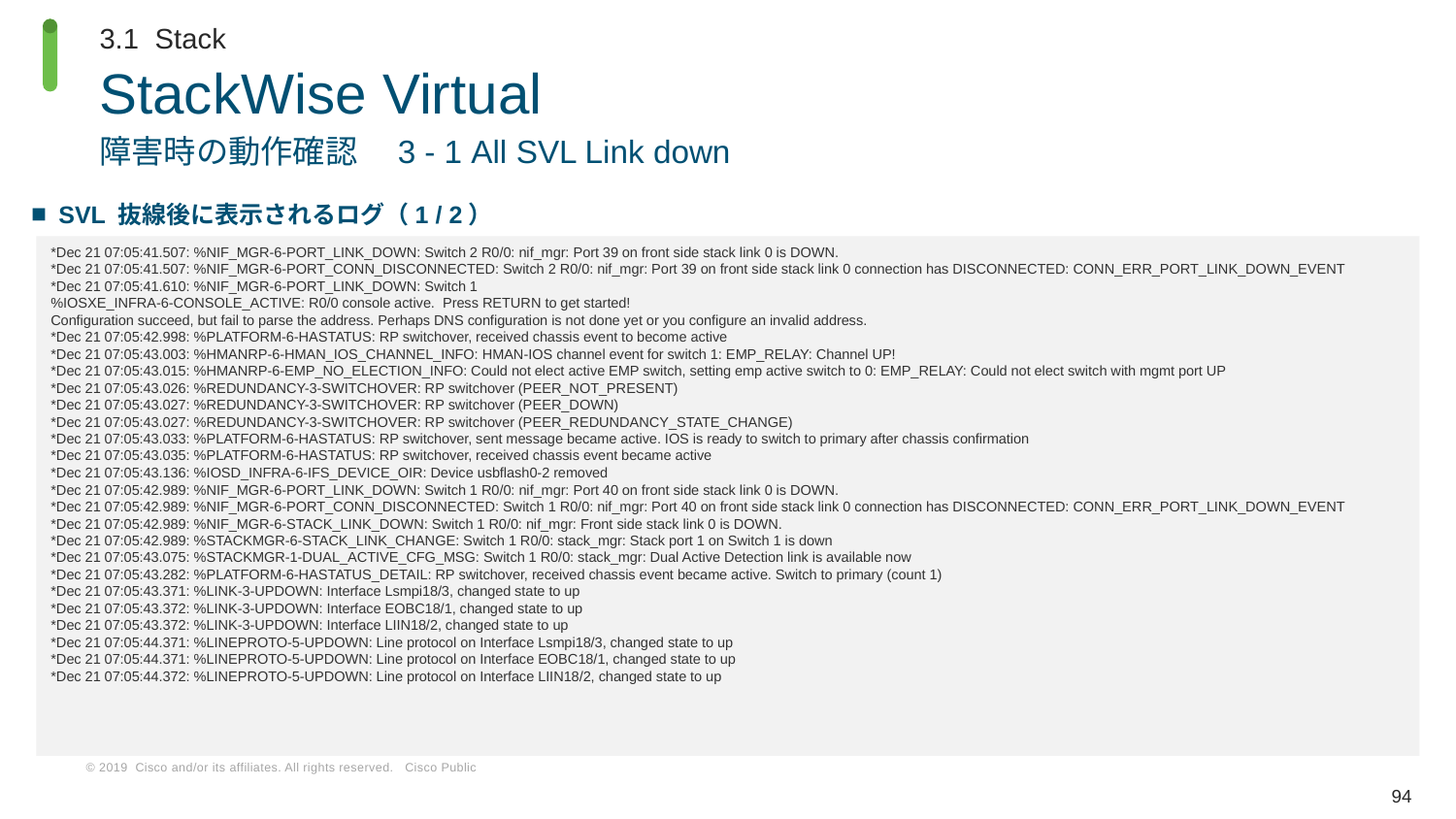

3.1  Stack
# StackWise Virtual
障害時の動作確認　3 - 1 All SVL Link down
SVL 抜線後に表示されるログ（1 / 2）
*Dec 21 07:05:41.507: %NIF_MGR-6-PORT_LINK_DOWN: Switch 2 R0/0: nif_mgr: Port 39 on front side stack link 0 is DOWN.
*Dec 21 07:05:41.507: %NIF_MGR-6-PORT_CONN_DISCONNECTED: Switch 2 R0/0: nif_mgr: Port 39 on front side stack link 0 connection has DISCONNECTED: CONN_ERR_PORT_LINK_DOWN_EVENT
*Dec 21 07:05:41.610: %NIF_MGR-6-PORT_LINK_DOWN: Switch 1
%IOSXE_INFRA-6-CONSOLE_ACTIVE: R0/0 console active.  Press RETURN to get started!
Configuration succeed, but fail to parse the address. Perhaps DNS configuration is not done yet or you configure an invalid address.
*Dec 21 07:05:42.998: %PLATFORM-6-HASTATUS: RP switchover, received chassis event to become active
*Dec 21 07:05:43.003: %HMANRP-6-HMAN_IOS_CHANNEL_INFO: HMAN-IOS channel event for switch 1: EMP_RELAY: Channel UP!
*Dec 21 07:05:43.015: %HMANRP-6-EMP_NO_ELECTION_INFO: Could not elect active EMP switch, setting emp active switch to 0: EMP_RELAY: Could not elect switch with mgmt port UP
*Dec 21 07:05:43.026: %REDUNDANCY-3-SWITCHOVER: RP switchover (PEER_NOT_PRESENT)
*Dec 21 07:05:43.027: %REDUNDANCY-3-SWITCHOVER: RP switchover (PEER_DOWN)
*Dec 21 07:05:43.027: %REDUNDANCY-3-SWITCHOVER: RP switchover (PEER_REDUNDANCY_STATE_CHANGE)
*Dec 21 07:05:43.033: %PLATFORM-6-HASTATUS: RP switchover, sent message became active. IOS is ready to switch to primary after chassis confirmation
*Dec 21 07:05:43.035: %PLATFORM-6-HASTATUS: RP switchover, received chassis event became active
*Dec 21 07:05:43.136: %IOSD_INFRA-6-IFS_DEVICE_OIR: Device usbflash0-2 removed
*Dec 21 07:05:42.989: %NIF_MGR-6-PORT_LINK_DOWN: Switch 1 R0/0: nif_mgr: Port 40 on front side stack link 0 is DOWN.
*Dec 21 07:05:42.989: %NIF_MGR-6-PORT_CONN_DISCONNECTED: Switch 1 R0/0: nif_mgr: Port 40 on front side stack link 0 connection has DISCONNECTED: CONN_ERR_PORT_LINK_DOWN_EVENT
*Dec 21 07:05:42.989: %NIF_MGR-6-STACK_LINK_DOWN: Switch 1 R0/0: nif_mgr: Front side stack link 0 is DOWN.
*Dec 21 07:05:42.989: %STACKMGR-6-STACK_LINK_CHANGE: Switch 1 R0/0: stack_mgr: Stack port 1 on Switch 1 is down
*Dec 21 07:05:43.075: %STACKMGR-1-DUAL_ACTIVE_CFG_MSG: Switch 1 R0/0: stack_mgr: Dual Active Detection link is available now
*Dec 21 07:05:43.282: %PLATFORM-6-HASTATUS_DETAIL: RP switchover, received chassis event became active. Switch to primary (count 1)
*Dec 21 07:05:43.371: %LINK-3-UPDOWN: Interface Lsmpi18/3, changed state to up
*Dec 21 07:05:43.372: %LINK-3-UPDOWN: Interface EOBC18/1, changed state to up
*Dec 21 07:05:43.372: %LINK-3-UPDOWN: Interface LIIN18/2, changed state to up
*Dec 21 07:05:44.371: %LINEPROTO-5-UPDOWN: Line protocol on Interface Lsmpi18/3, changed state to up
*Dec 21 07:05:44.371: %LINEPROTO-5-UPDOWN: Line protocol on Interface EOBC18/1, changed state to up
*Dec 21 07:05:44.372: %LINEPROTO-5-UPDOWN: Line protocol on Interface LIIN18/2, changed state to up

94